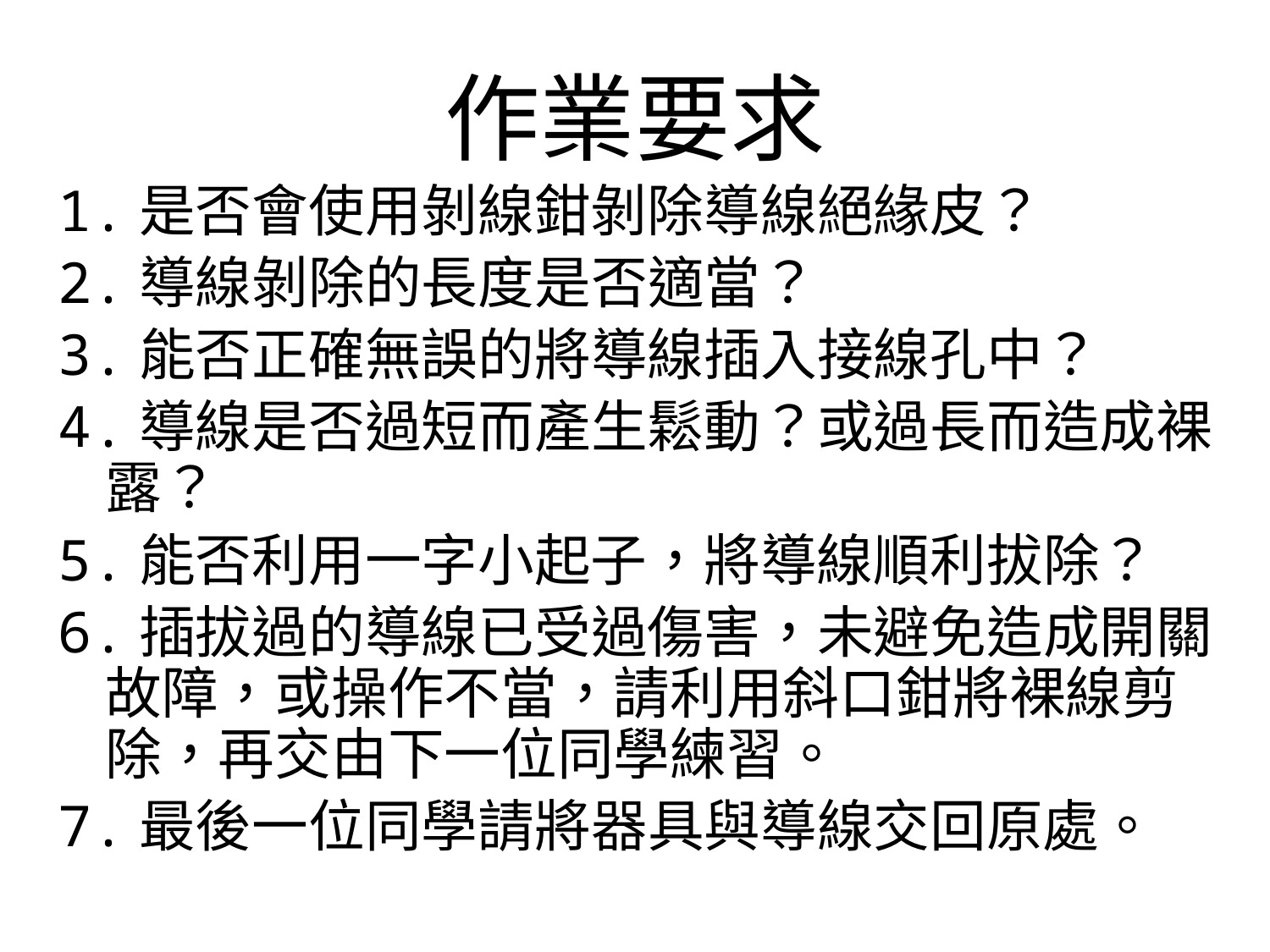

# 作業要求
1.是否會使用剝線鉗剝除導線絕緣皮？
2.導線剝除的長度是否適當？
3.能否正確無誤的將導線插入接線孔中？
4.導線是否過短而產生鬆動？或過長而造成裸露？
5.能否利用一字小起子，將導線順利拔除？
6.插拔過的導線已受過傷害，未避免造成開關故障，或操作不當，請利用斜口鉗將裸線剪除，再交由下一位同學練習。
7.最後一位同學請將器具與導線交回原處。